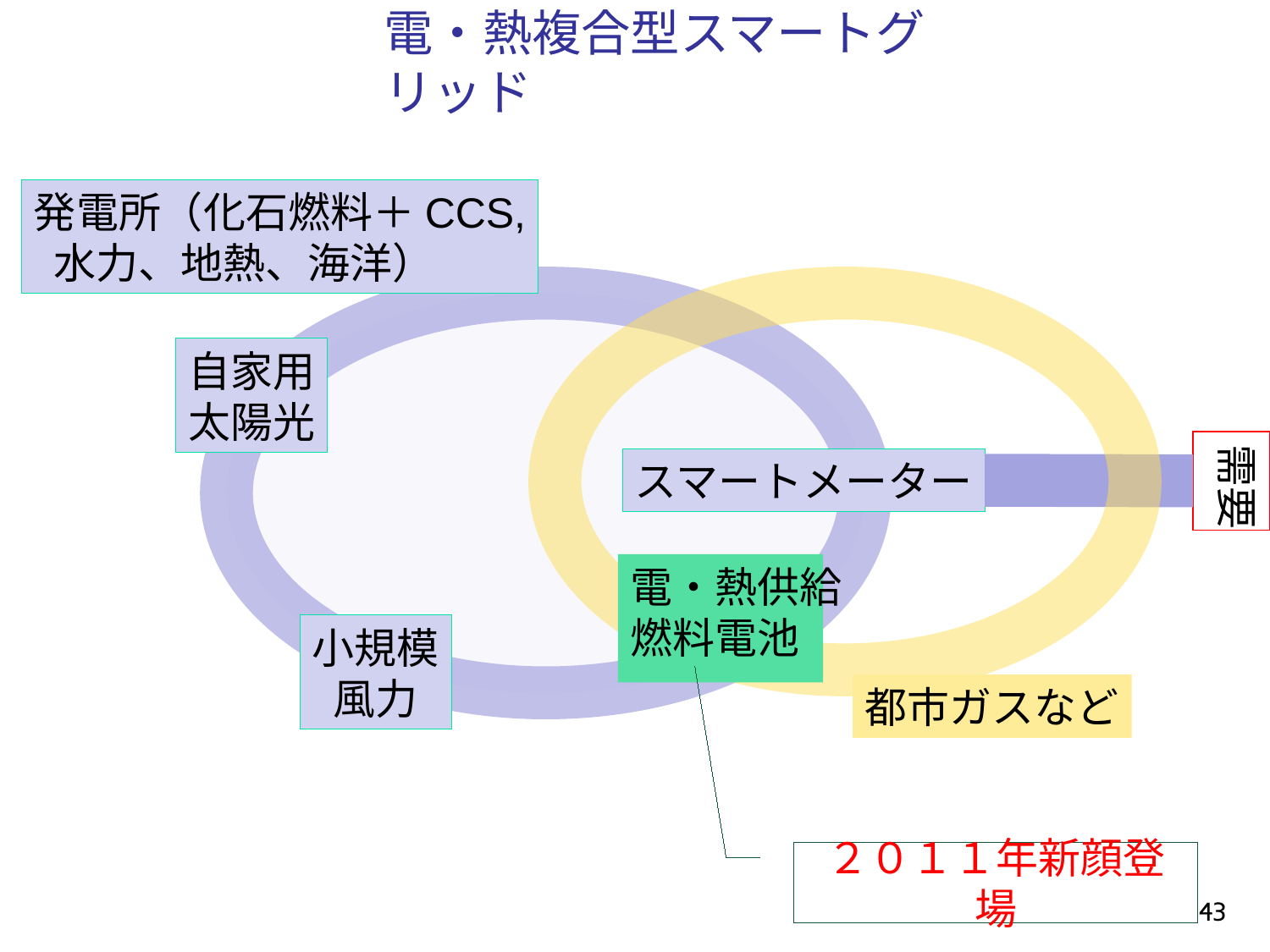

電・熱複合型スマートグリッド
発電所（化石燃料＋CCS,
 水力、地熱、海洋）

自家用
太陽光
需要
スマートメーター
電・熱供給
燃料電池
小規模
風力
都市ガスなど
２０１１年新顔登場
43